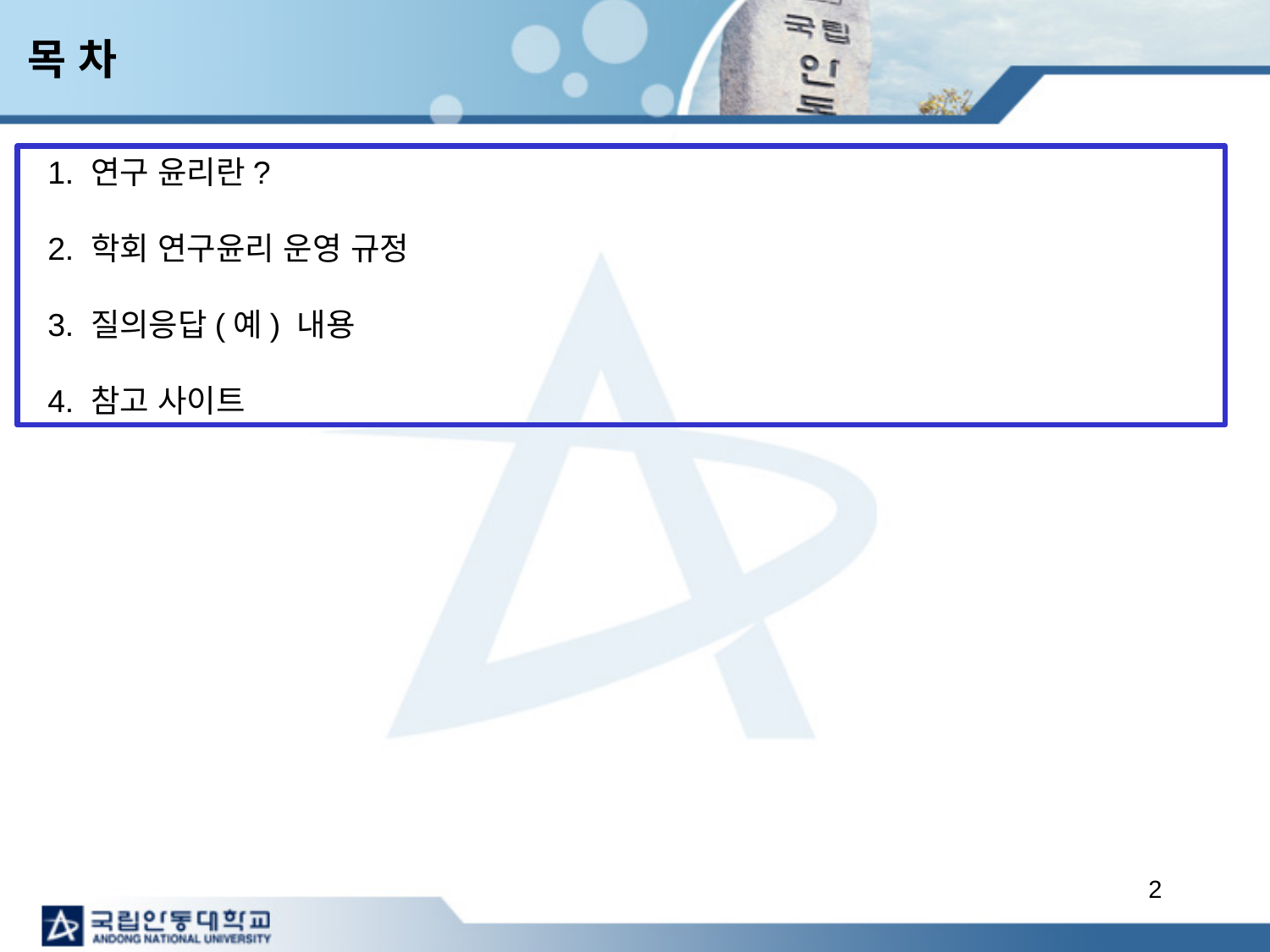

목 차

  1. 연구 윤리란?

  2. 학회 연구윤리 운영 규정

  3. 질의응답(예) 내용

  4. 참고 사이트
2